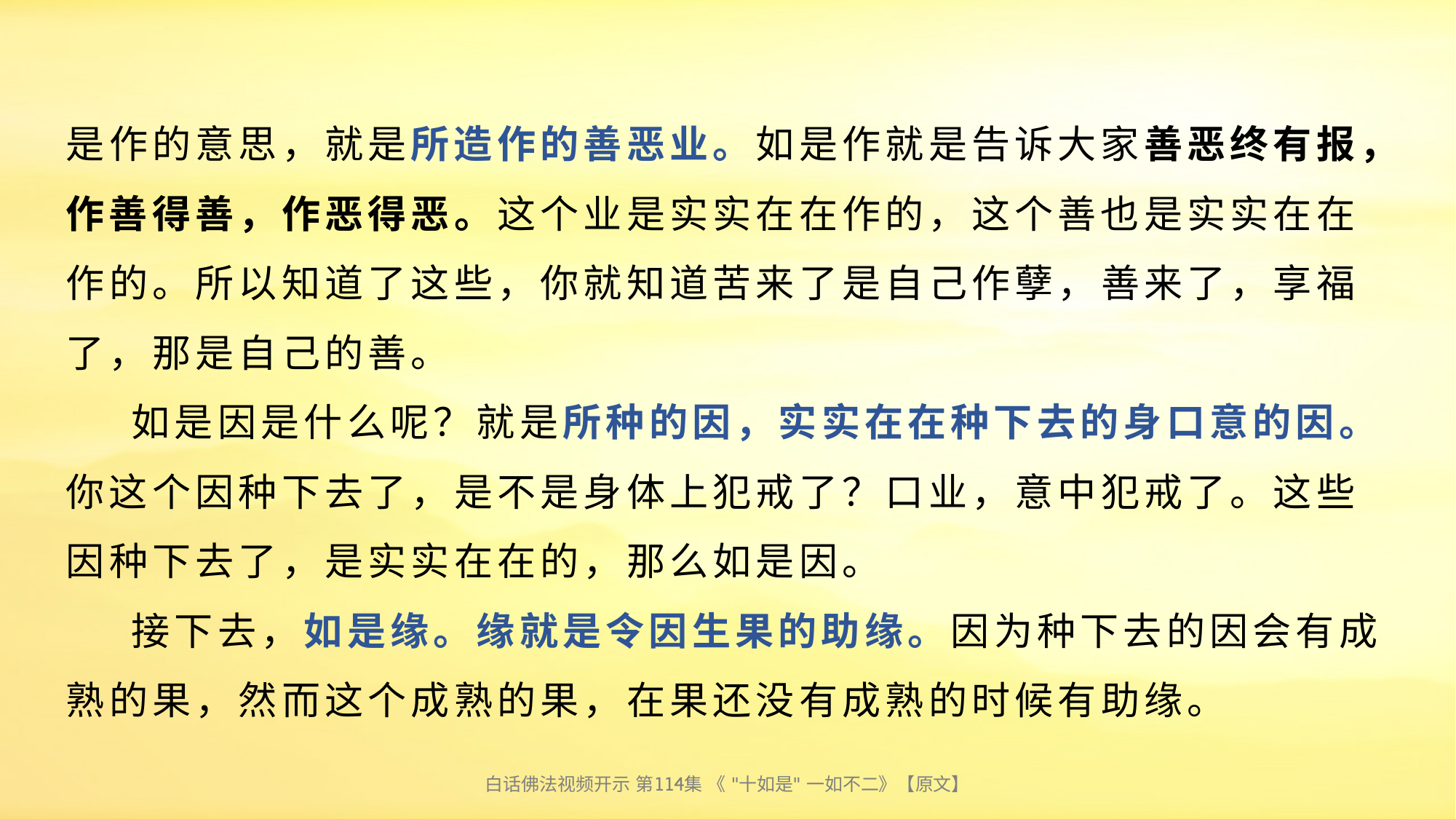

# 是作的意思，就是所造作的善恶业。如是作就是告诉大家善恶终有报，作善得善，作恶得恶。这个业是实实在在作的，这个善也是实实在在作的。所以知道了这些，你就知道苦来了是自己作孽，善来了，享福了，那是自己的善。 如是因是什么呢？就是所种的因，实实在在种下去的身口意的因。你这个因种下去了，是不是身体上犯戒了？口业，意中犯戒了。这些因种下去了，是实实在在的，那么如是因。 接下去，如是缘。缘就是令因生果的助缘。因为种下去的因会有成熟的果，然而这个成熟的果，在果还没有成熟的时候有助缘。
白话佛法视频开示 第114集 《 "十如是" 一如不二》【原文】